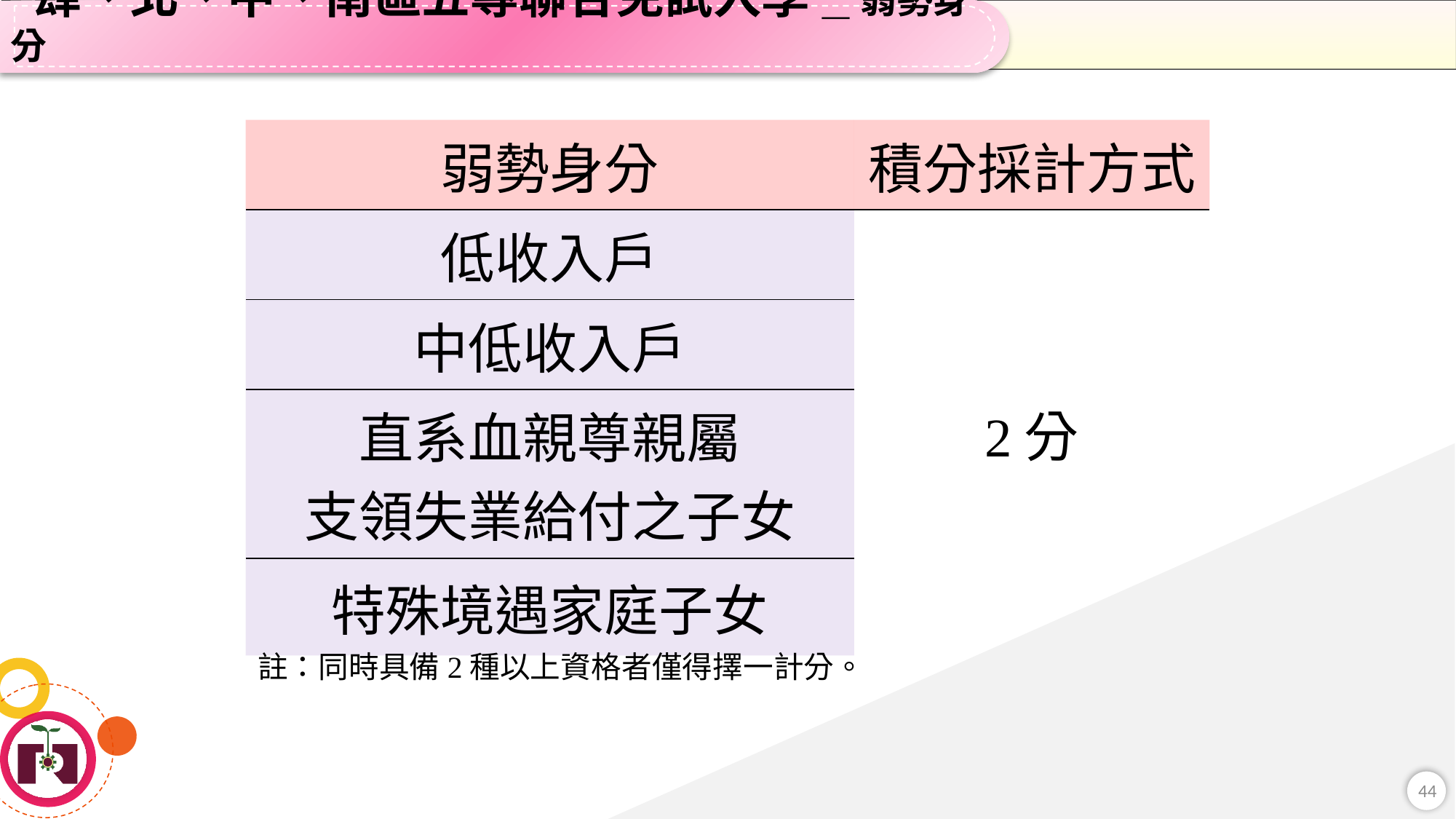

肆、北、中、南區五專聯合免試入學_弱勢身分

| 弱勢身分 | 積分採計方式 |
| --- | --- |
| 低收入戶 | 2分 |
| 中低收入戶 |  |
| 直系血親尊親屬 支領失業給付之子女 |  |
| 特殊境遇家庭子女 |  |
註：同時具備2種以上資格者僅得擇一計分。